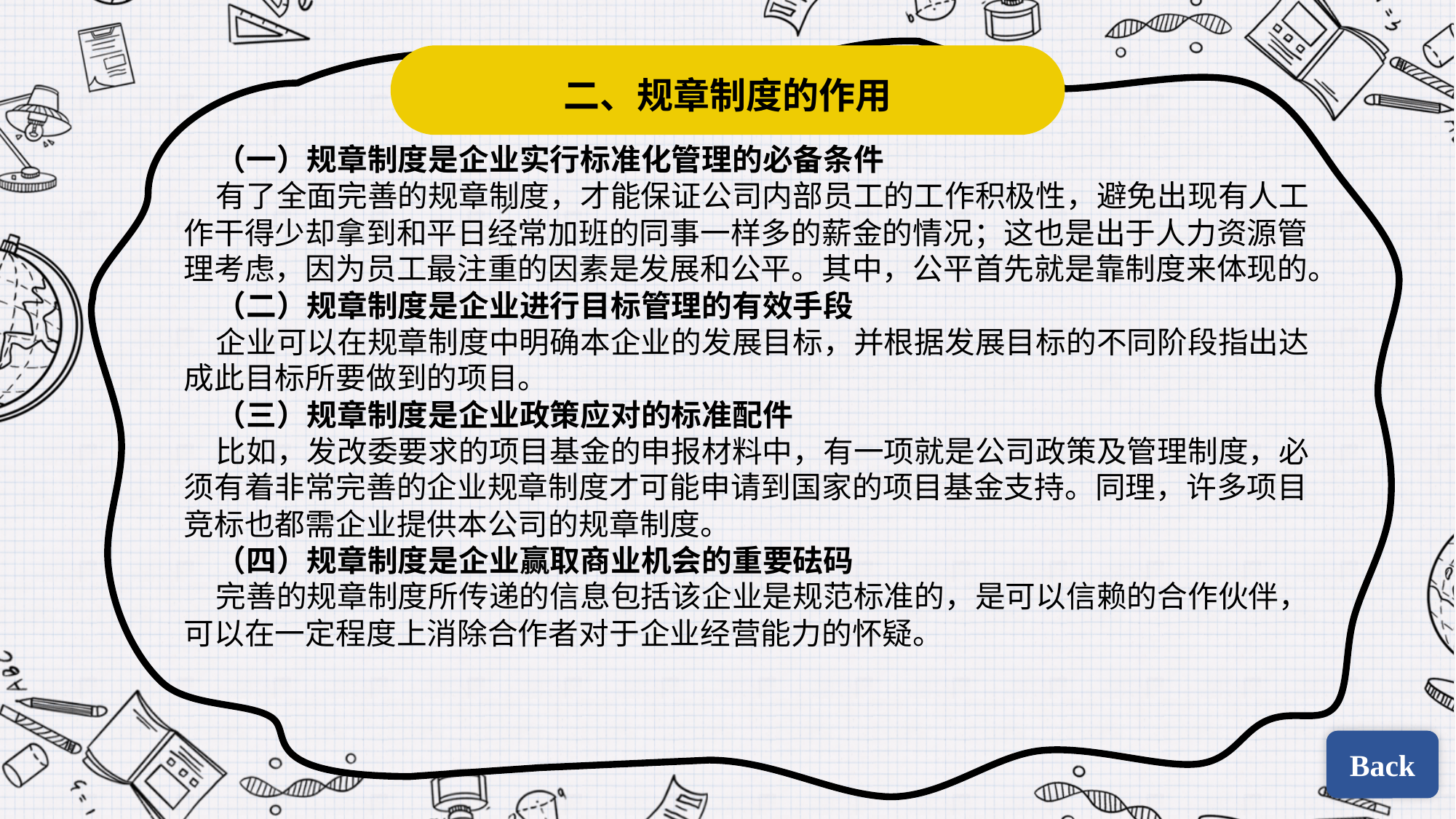

二、规章制度的作用
（一）规章制度是企业实行标准化管理的必备条件
有了全面完善的规章制度，才能保证公司内部员工的工作积极性，避免出现有人工作干得少却拿到和平日经常加班的同事一样多的薪金的情况；这也是出于人力资源管理考虑，因为员工最注重的因素是发展和公平。其中，公平首先就是靠制度来体现的。
（二）规章制度是企业进行目标管理的有效手段
企业可以在规章制度中明确本企业的发展目标，并根据发展目标的不同阶段指出达成此目标所要做到的项目。
（三）规章制度是企业政策应对的标准配件
比如，发改委要求的项目基金的申报材料中，有一项就是公司政策及管理制度，必须有着非常完善的企业规章制度才可能申请到国家的项目基金支持。同理，许多项目竞标也都需企业提供本公司的规章制度。
（四）规章制度是企业赢取商业机会的重要砝码
完善的规章制度所传递的信息包括该企业是规范标准的，是可以信赖的合作伙伴，可以在一定程度上消除合作者对于企业经营能力的怀疑。

Back